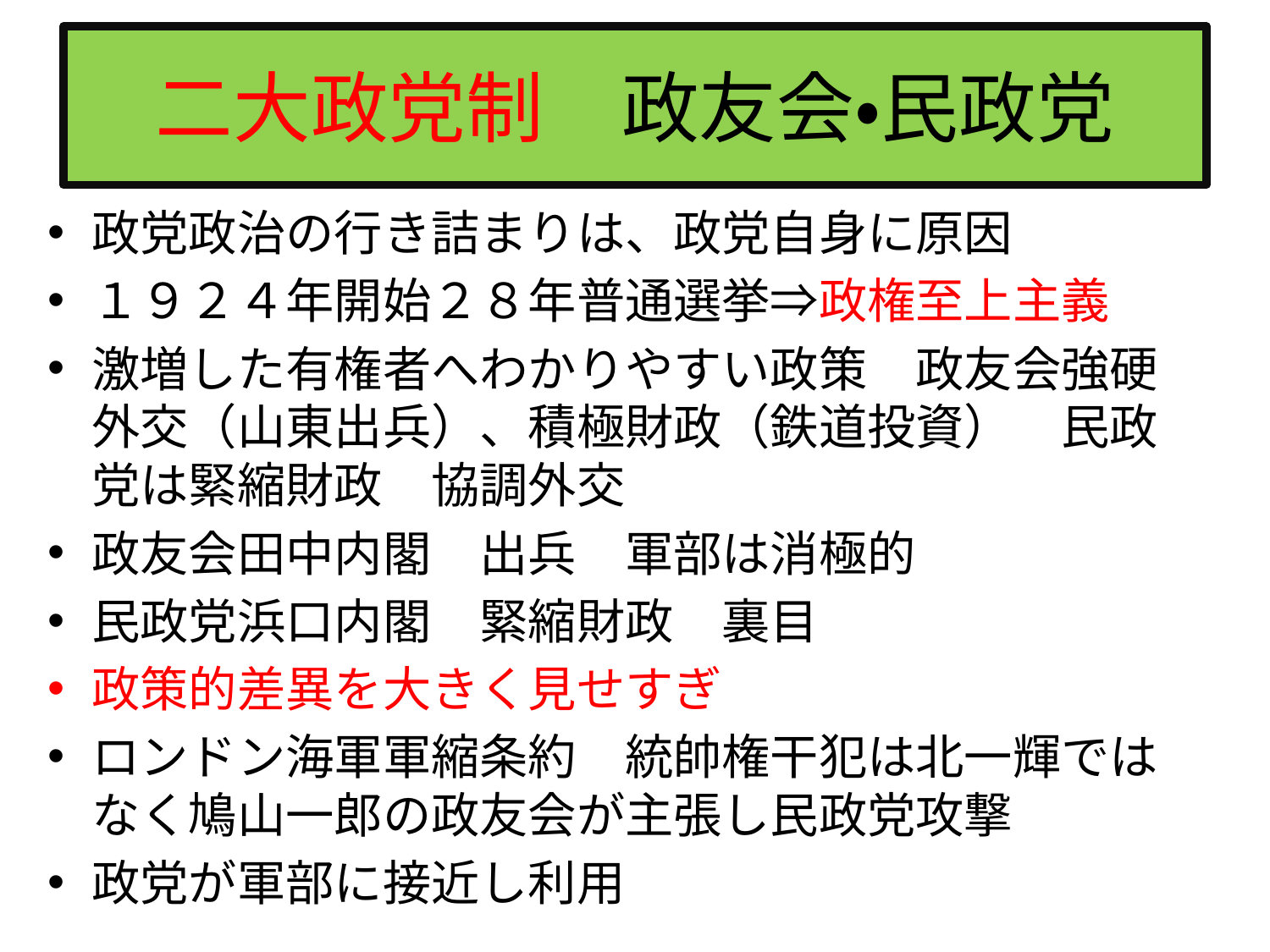

# 二大政党制　政友会・民政党
政党政治の行き詰まりは、政党自身に原因
１９２４年開始２８年普通選挙⇒政権至上主義
激増した有権者へわかりやすい政策　政友会強硬外交（山東出兵）、積極財政（鉄道投資）　民政党は緊縮財政　協調外交
政友会田中内閣　出兵　軍部は消極的
民政党浜口内閣　緊縮財政　裏目
政策的差異を大きく見せすぎ
ロンドン海軍軍縮条約　統帥権干犯は北一輝ではなく鳩山一郎の政友会が主張し民政党攻撃
政党が軍部に接近し利用